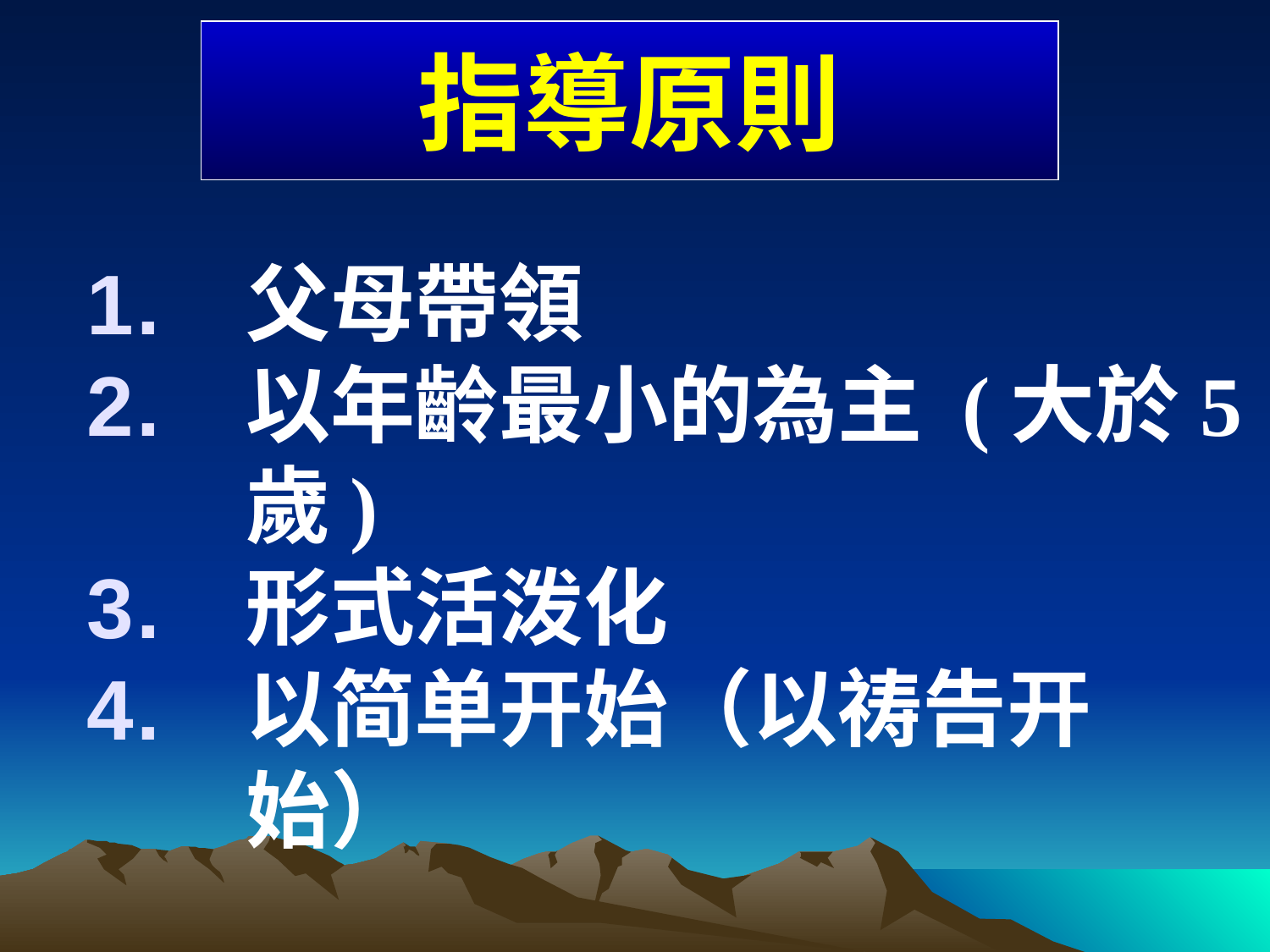

指導原則
父母帶領
以年齡最小的為主 (大於5歲)
形式活泼化
以简单开始（以祷告开始）